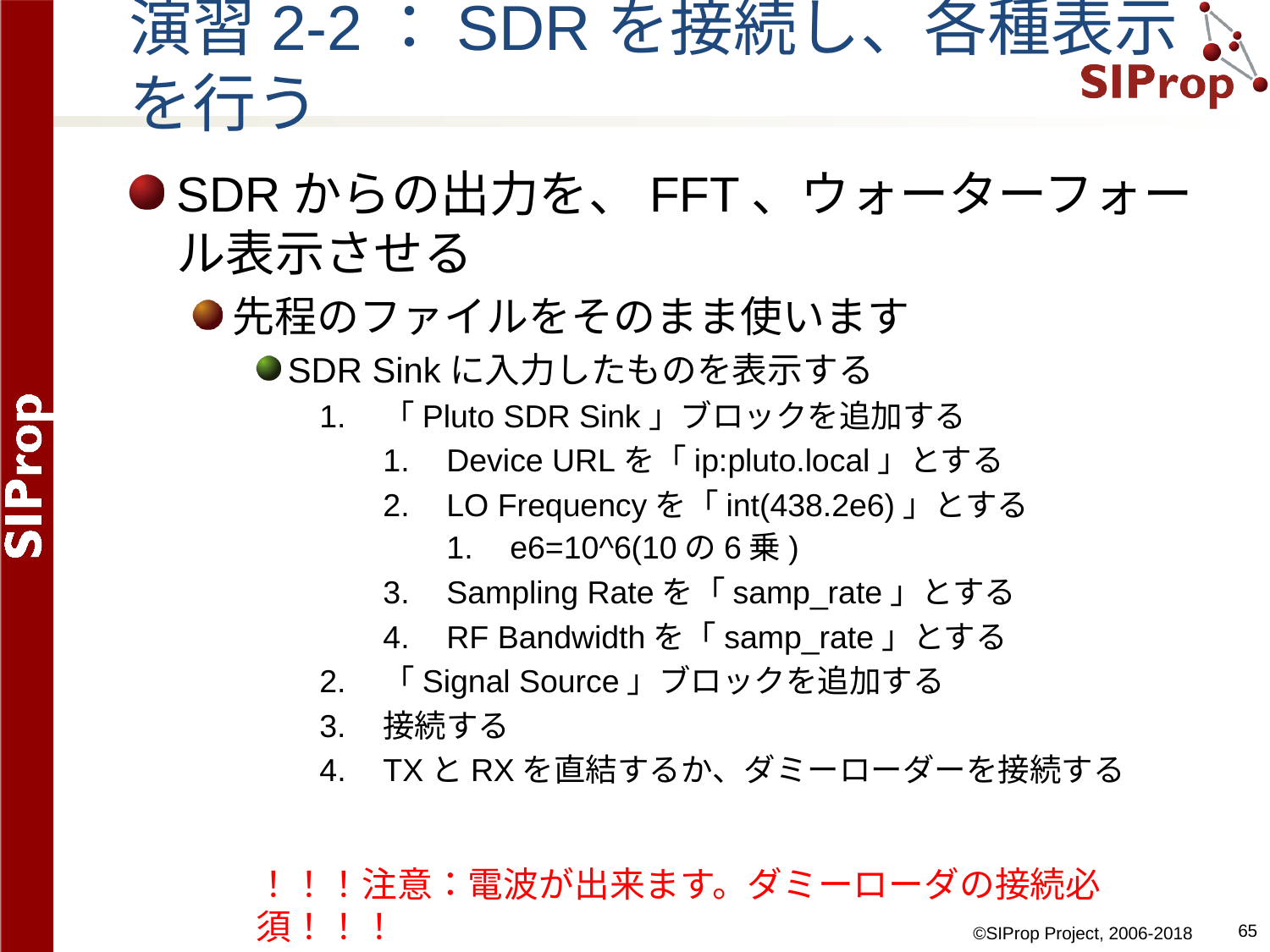

# 演習2-2：SDRを接続し、各種表示を行う
SDRからの出力を、FFT、ウォーターフォール表示させる
先程のファイルをそのまま使います
SDR Sinkに入力したものを表示する
「Pluto SDR Sink」ブロックを追加する
Device URLを「ip:pluto.local」とする
LO Frequencyを「int(438.2e6)」とする
e6=10^6(10の6乗)
Sampling Rateを「samp_rate」とする
RF Bandwidthを「samp_rate」とする
「Signal Source」ブロックを追加する
接続する
TXとRXを直結するか、ダミーローダーを接続する

！！！注意：電波が出来ます。ダミーローダの接続必須！！！